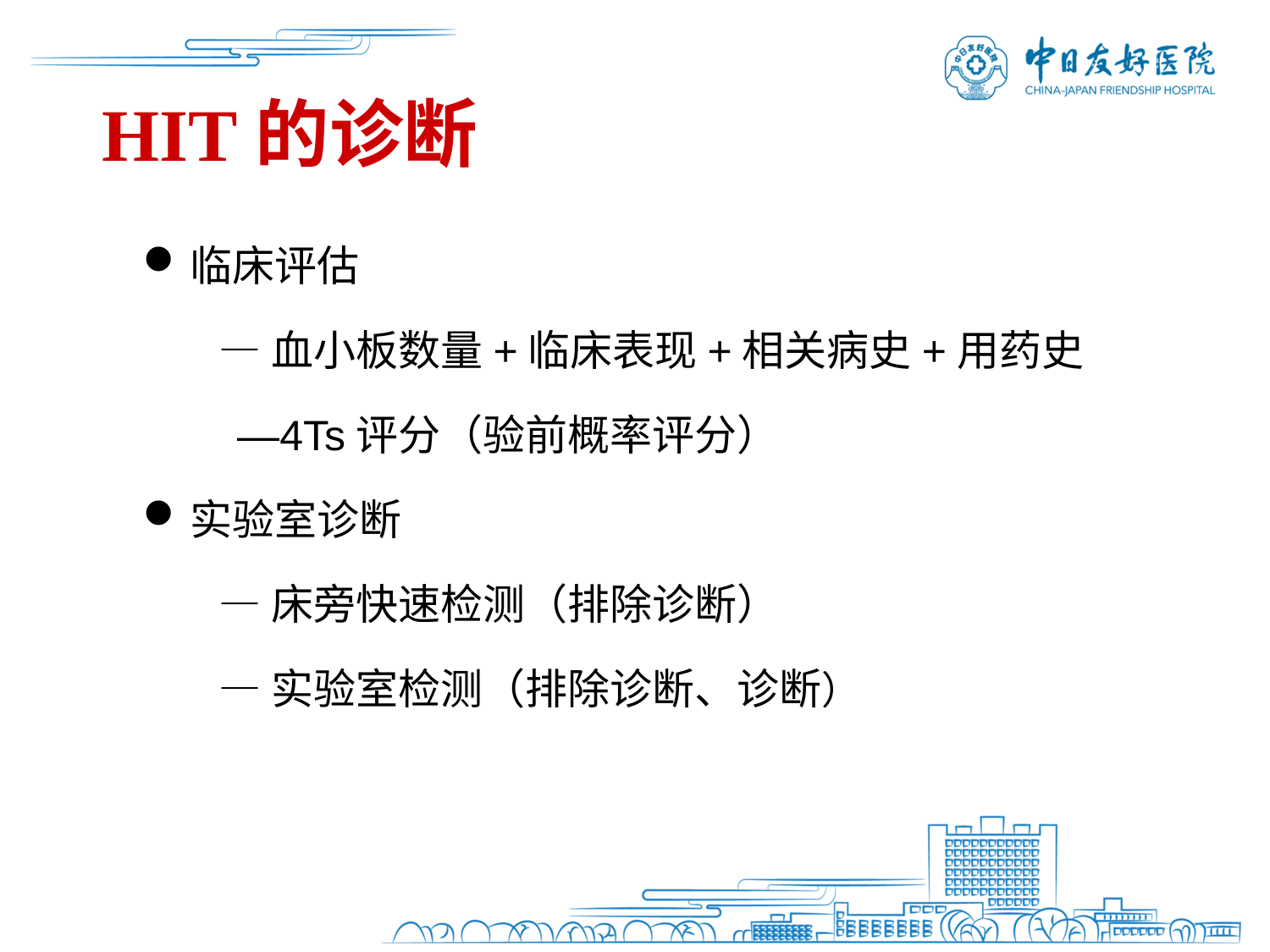

HIT的诊断
临床评估
        —血小板数量+临床表现+相关病史+用药史
        —4Ts评分（验前概率评分）
实验室诊断
        —床旁快速检测（排除诊断）
        —实验室检测（排除诊断、诊断）